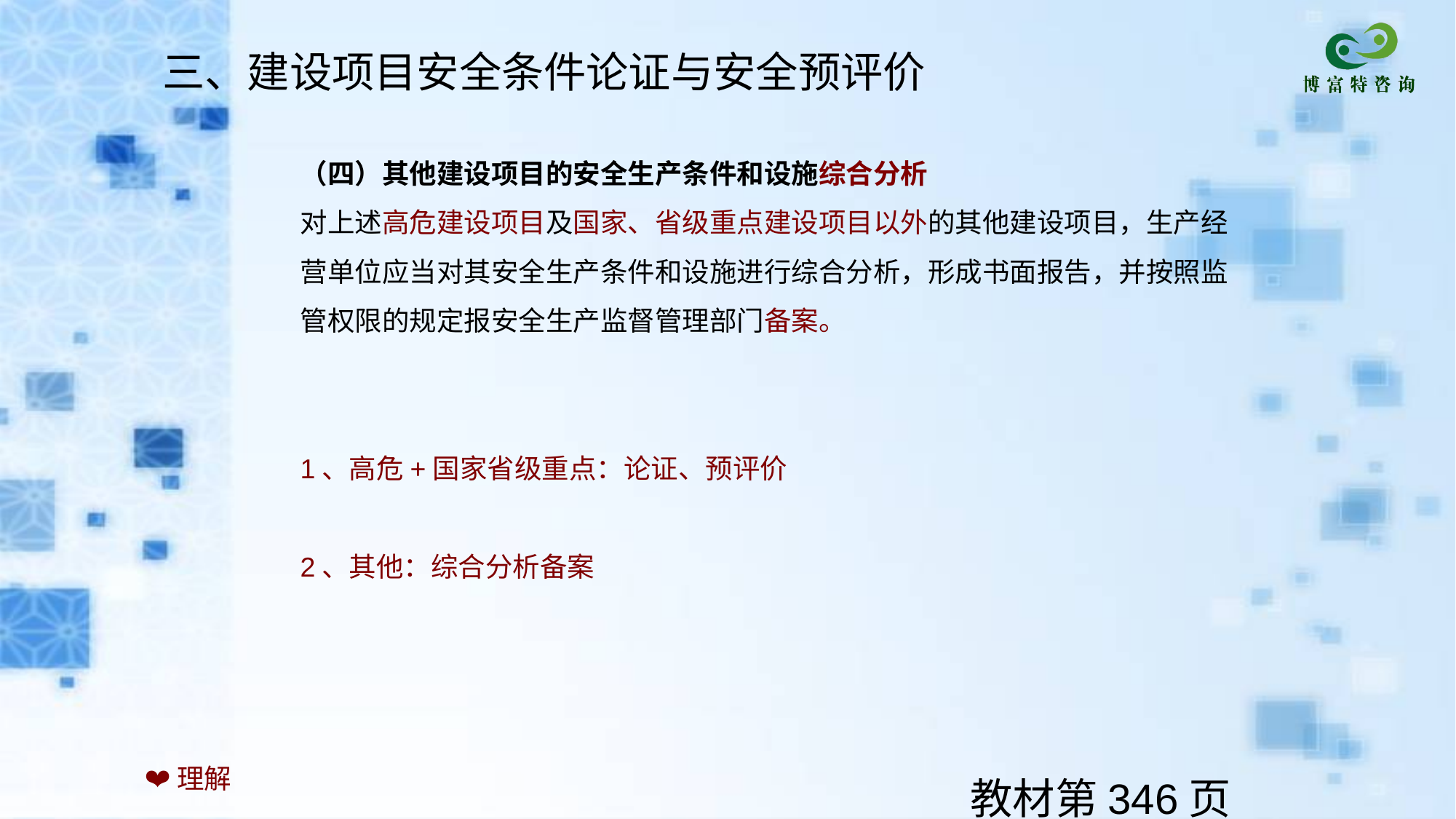

三、建设项目安全条件论证与安全预评价
（四）其他建设项目的安全生产条件和设施综合分析
对上述高危建设项目及国家、省级重点建设项目以外的其他建设项目，生产经营单位应当对其安全生产条件和设施进行综合分析，形成书面报告，并按照监管权限的规定报安全生产监督管理部门备案。

1、高危+国家省级重点：论证、预评价

2、其他：综合分析备案
❤理解
教材第346页